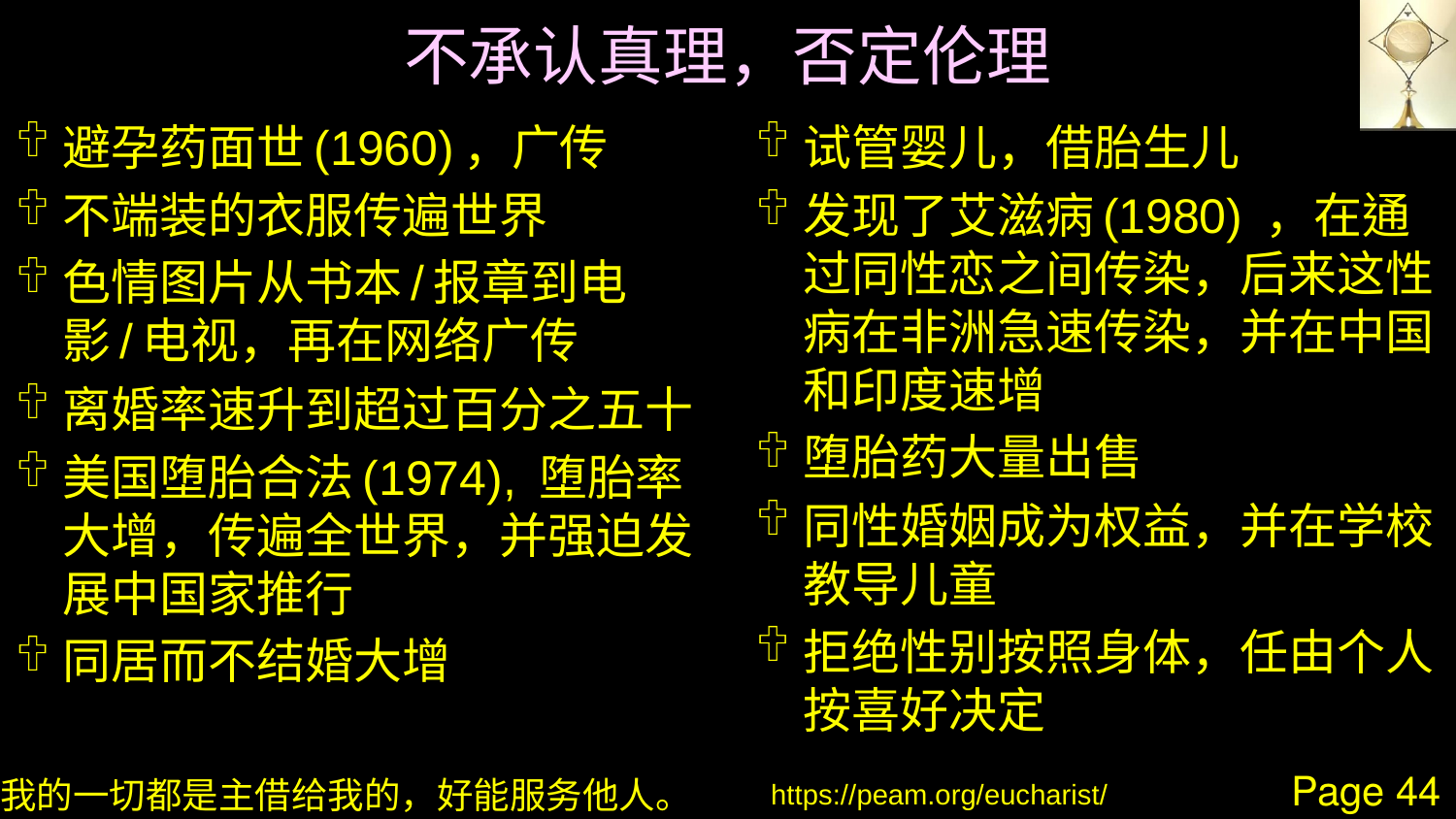

# 不承认真理，否定伦理
避孕药面世(1960)，广传
不端装的衣服传遍世界
色情图片从书本/报章到电影/电视，再在网络广传
离婚率速升到超过百分之五十
美国堕胎合法(1974), 堕胎率大增，传遍全世界，并强迫发展中国家推行
同居而不结婚大增
试管婴儿，借胎生儿
发现了艾滋病(1980) ，在通过同性恋之间传染，后来这性病在非洲急速传染，并在中国和印度速增
堕胎药大量出售
同性婚姻成为权益，并在学校教导儿童
拒绝性别按照身体，任由个人按喜好决定